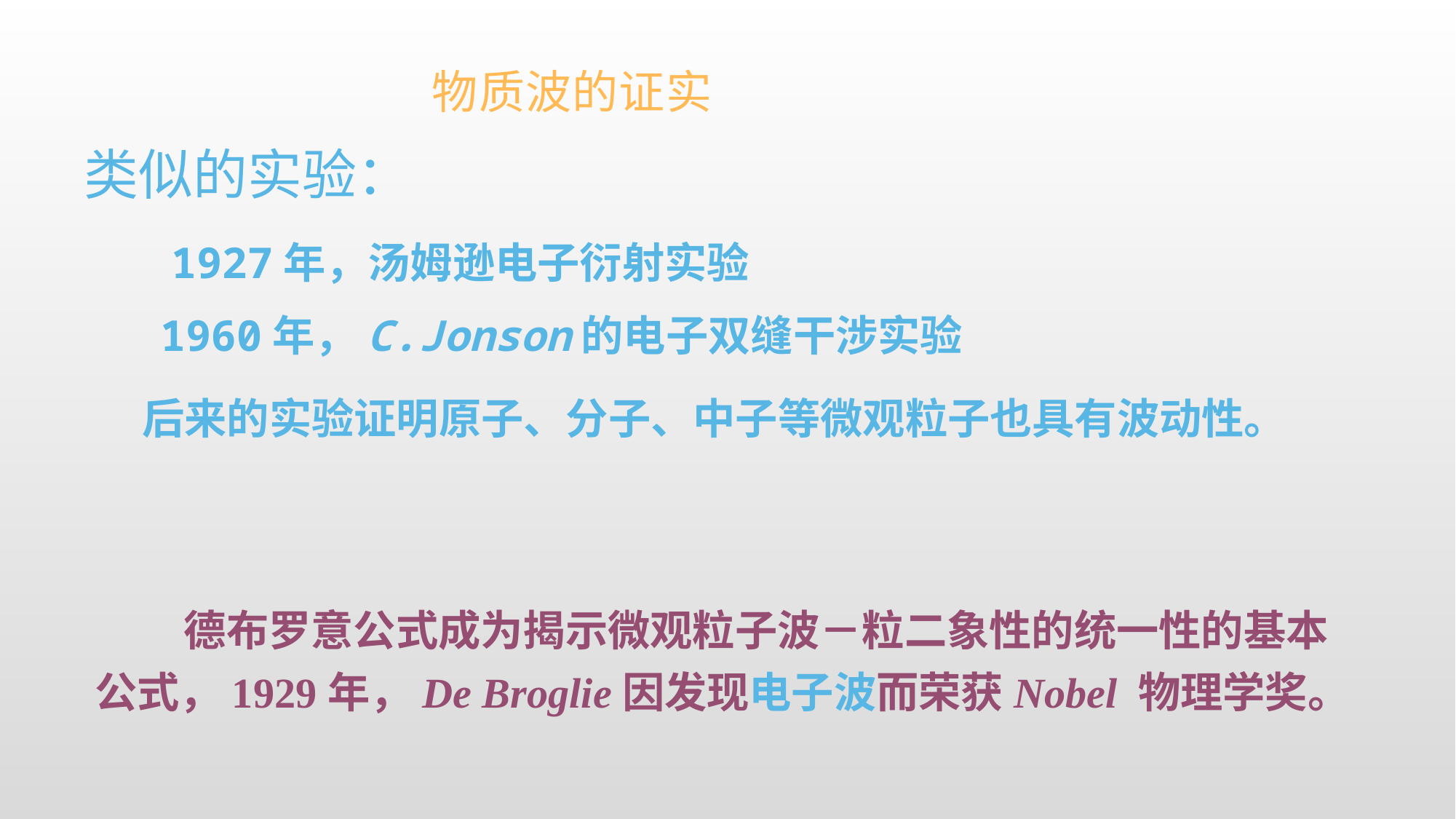

物质波的证实
类似的实验：
   1927年，汤姆逊电子衍射实验
   1960年，C.Jonson的电子双缝干涉实验
     后来的实验证明原子、分子、中子等微观粒子也具有波动性。
       德布罗意公式成为揭示微观粒子波－粒二象性的统一性的基本公式，1929年，De Broglie因发现电子波而荣获Nobel 物理学奖。